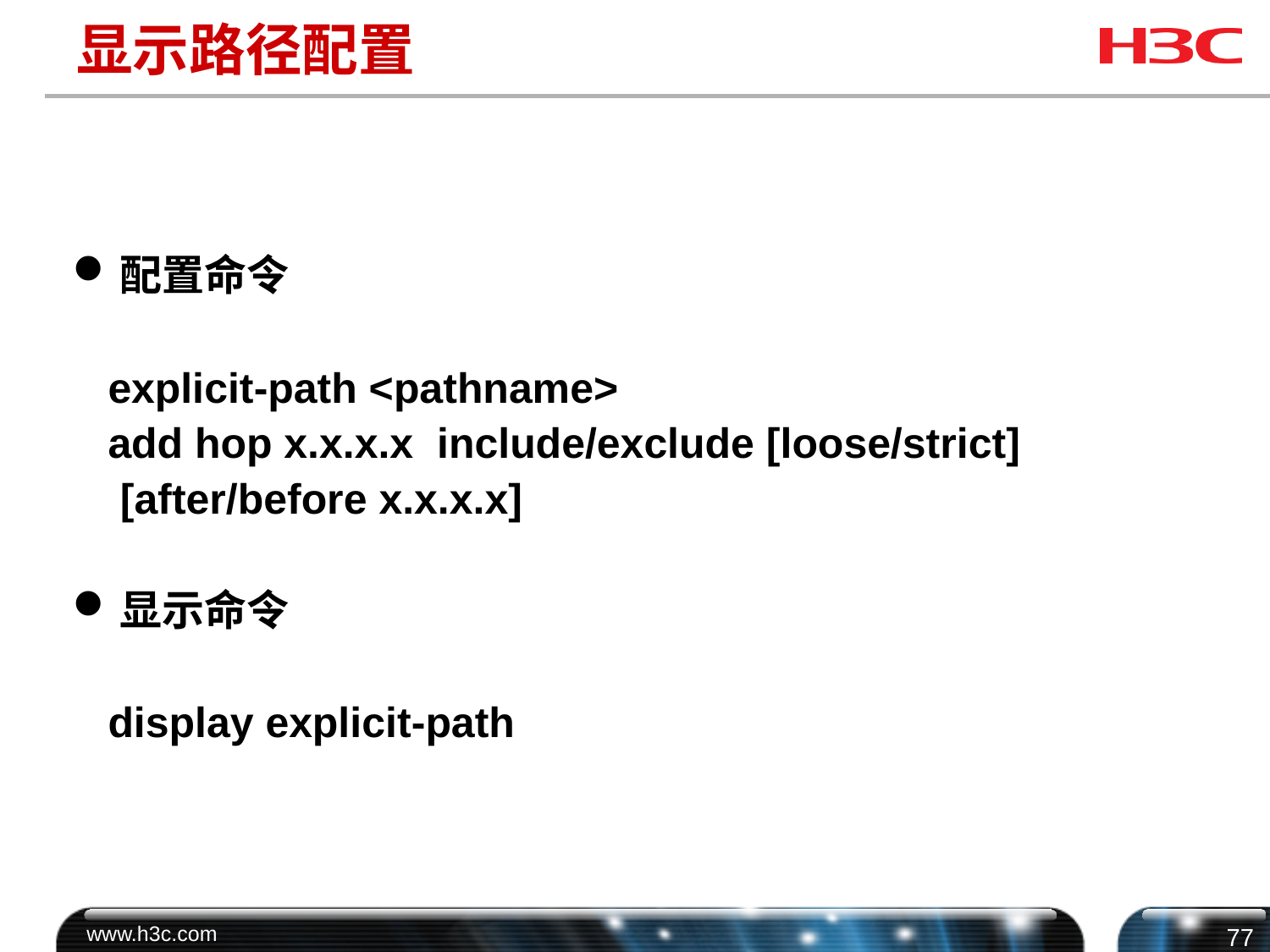

# 显示路径配置
配置命令

   explicit-path <pathname>
   add hop x.x.x.x  include/exclude [loose/strict] [after/before x.x.x.x]

显示命令

   display explicit-path